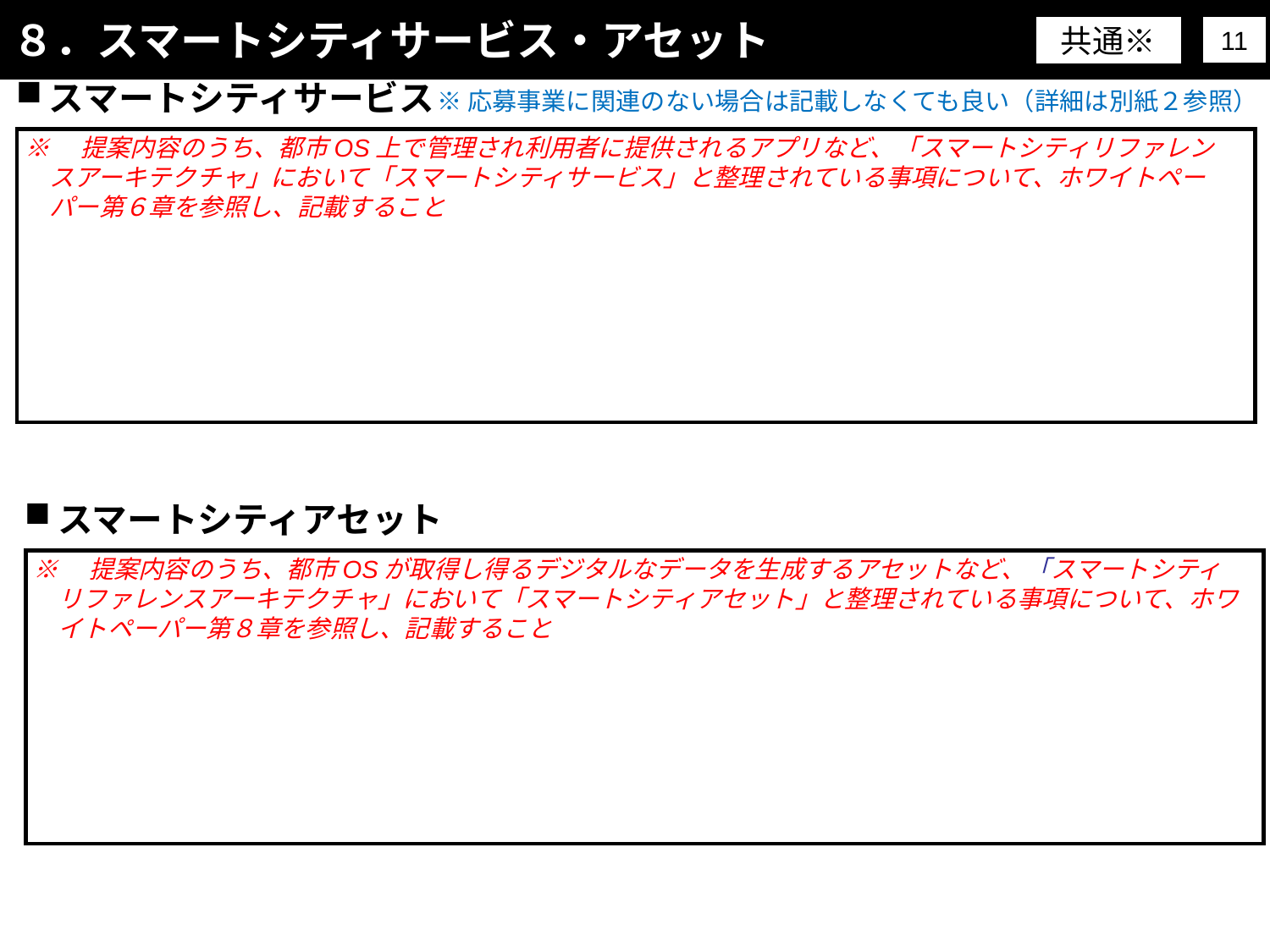

８．スマートシティサービス・アセット
共通※
11
スマートシティサービス
※応募事業に関連のない場合は記載しなくても良い（詳細は別紙２参照）
※　提案内容のうち、都市OS上で管理され利用者に提供されるアプリなど、「スマートシティリファレンスアーキテクチャ」において「スマートシティサービス」と整理されている事項について、ホワイトペーパー第６章を参照し、記載すること

スマートシティアセット
※　提案内容のうち、都市OSが取得し得るデジタルなデータを生成するアセットなど、「スマートシティリファレンスアーキテクチャ」において「スマートシティアセット」と整理されている事項について、ホワイトペーパー第８章を参照し、記載すること